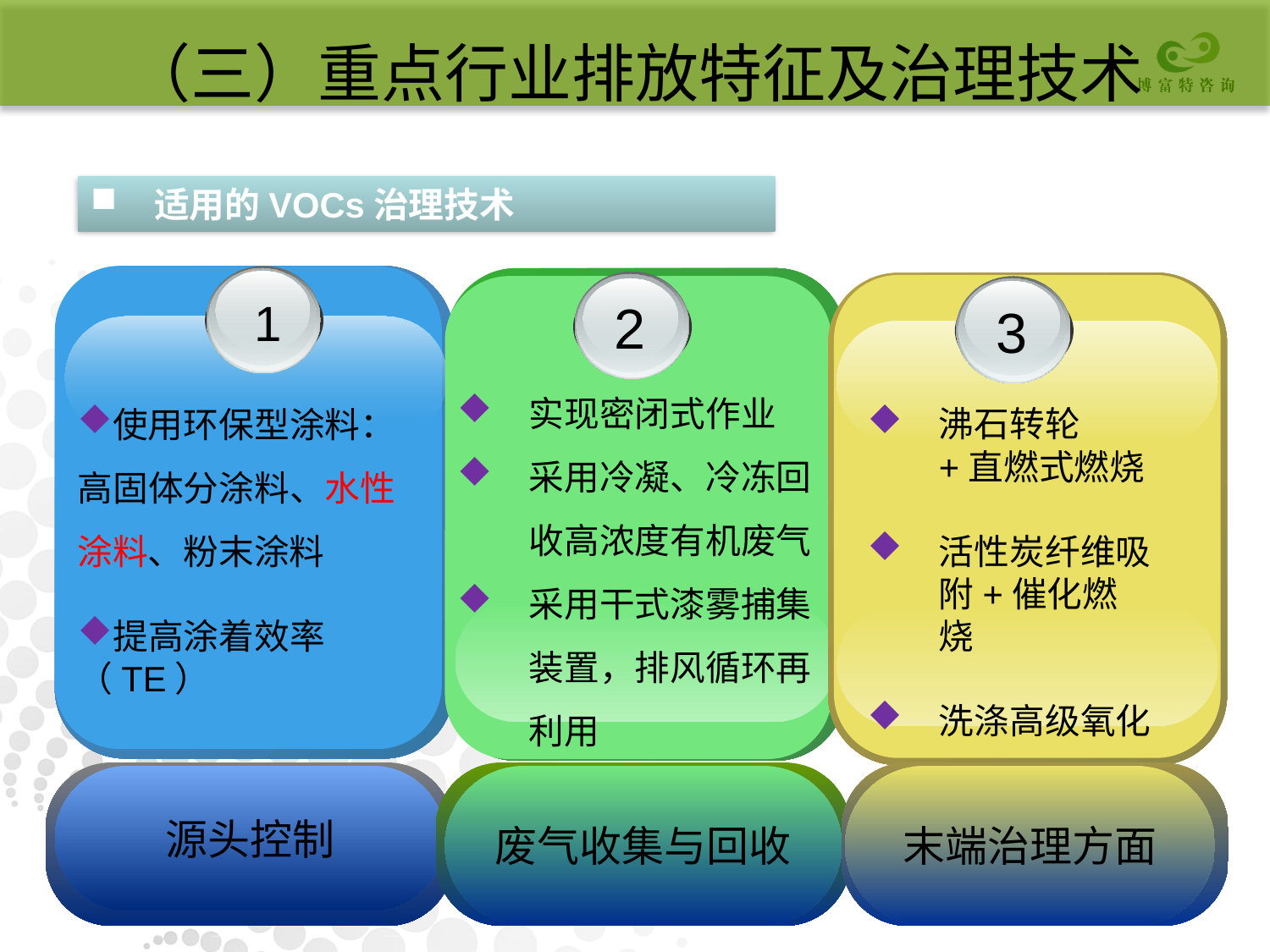

（三）重点行业排放特征及治理技术
适用的VOCs治理技术

1
2
3

实现密闭式作业
采用冷凝、冷冻回收高浓度有机废气
采用干式漆雾捕集装置，排风循环再利用

使用环保型涂料：
高固体分涂料、水性涂料、粉末涂料

提高涂着效率（TE）

沸石转轮+直燃式燃烧

活性炭纤维吸附+催化燃烧

洗涤高级氧化

源头控制
废气收集与回收
末端治理方面